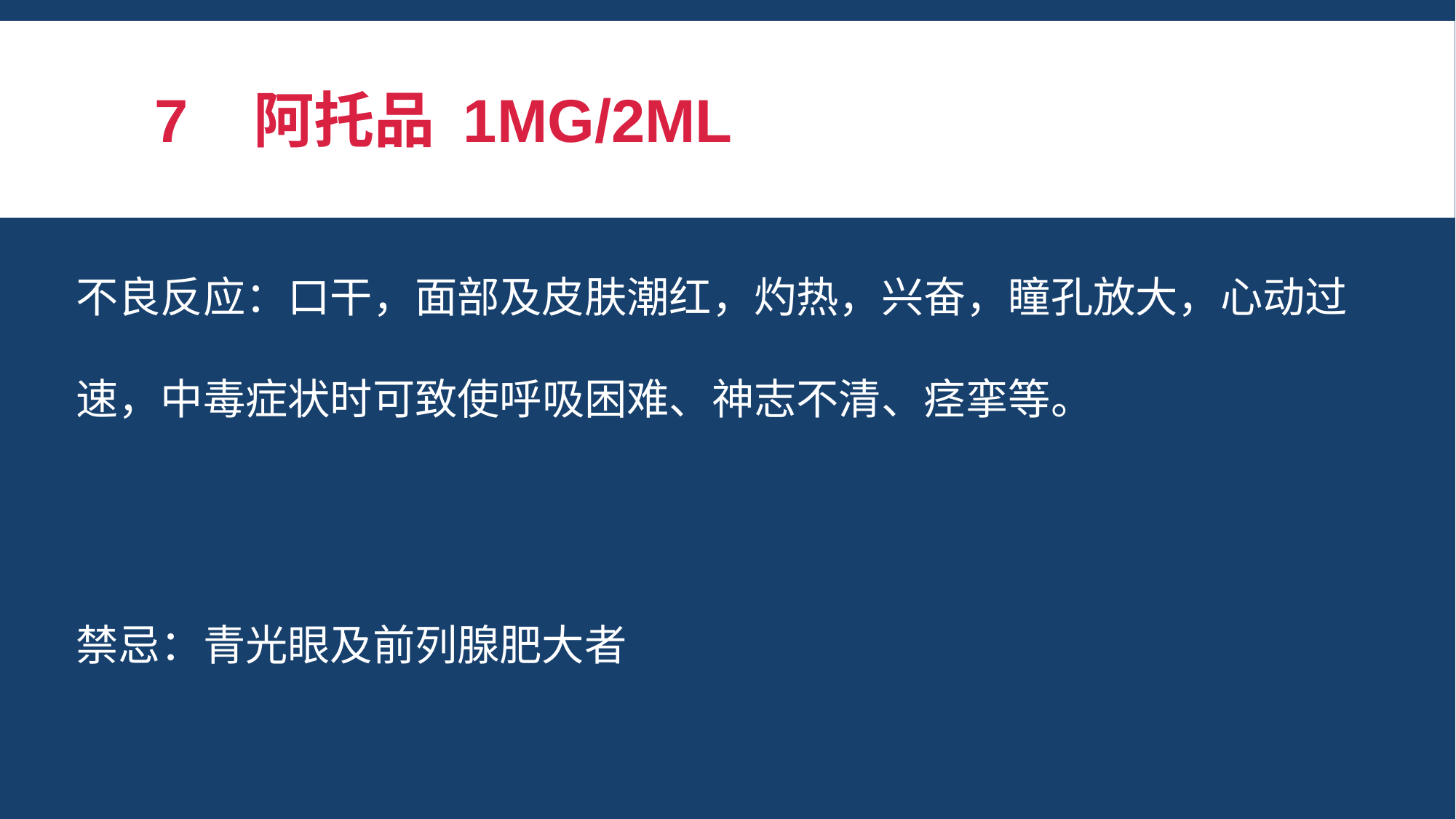

# 7   阿托品 1mg/2ml
不良反应：口干，面部及皮肤潮红，灼热，兴奋，瞳孔放大，心动过速，中毒症状时可致使呼吸困难、神志不清、痉挛等。

禁忌：青光眼及前列腺肥大者